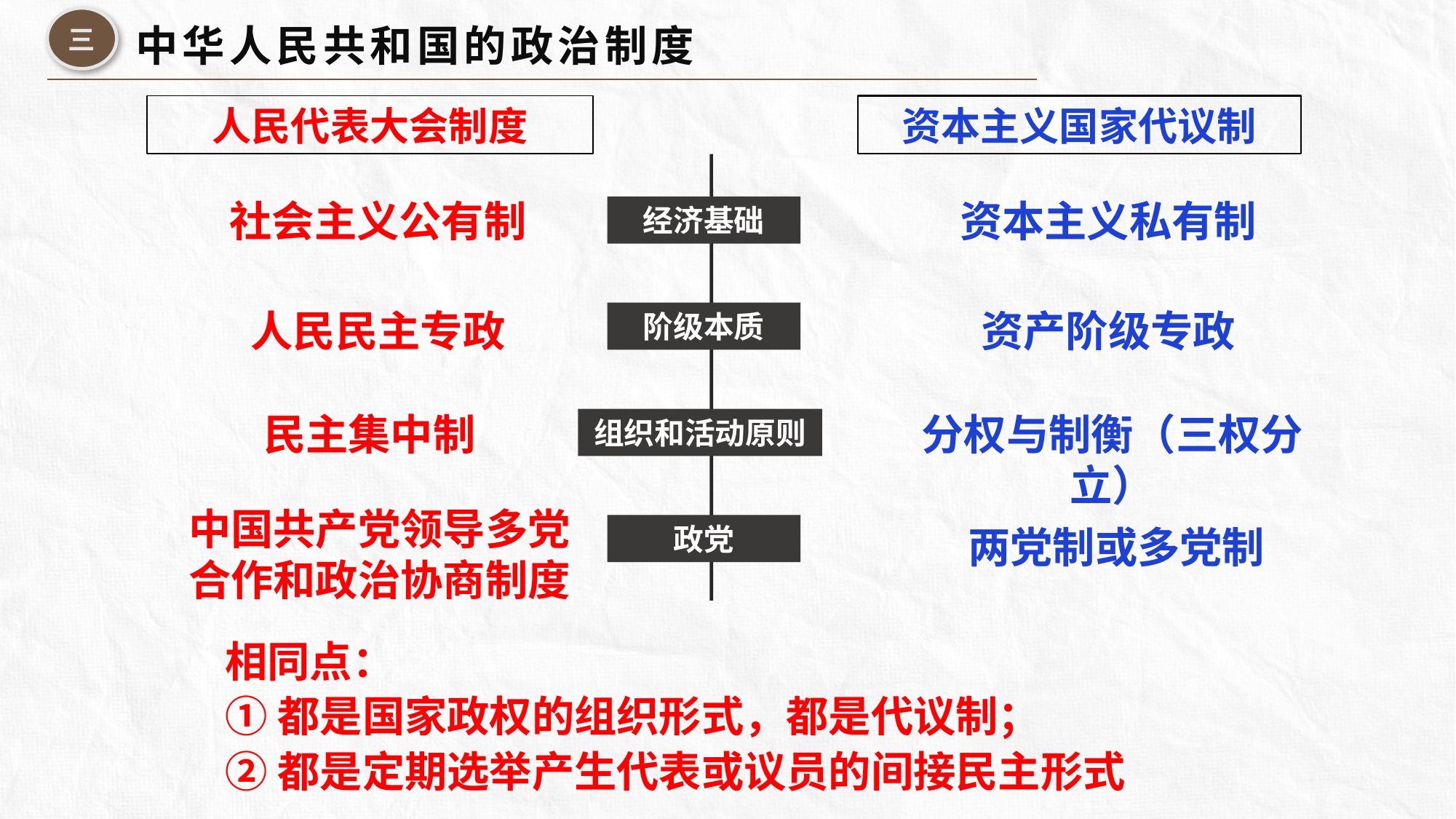

三
中华人民共和国的政治制度
人民代表大会制度
资本主义国家代议制
社会主义公有制
资本主义私有制
经济基础
人民民主专政
资产阶级专政
阶级本质
民主集中制
分权与制衡（三权分立）
组织和活动原则
中国共产党领导多党合作和政治协商制度
政党
两党制或多党制
相同点：
①都是国家政权的组织形式，都是代议制；
②都是定期选举产生代表或议员的间接民主形式